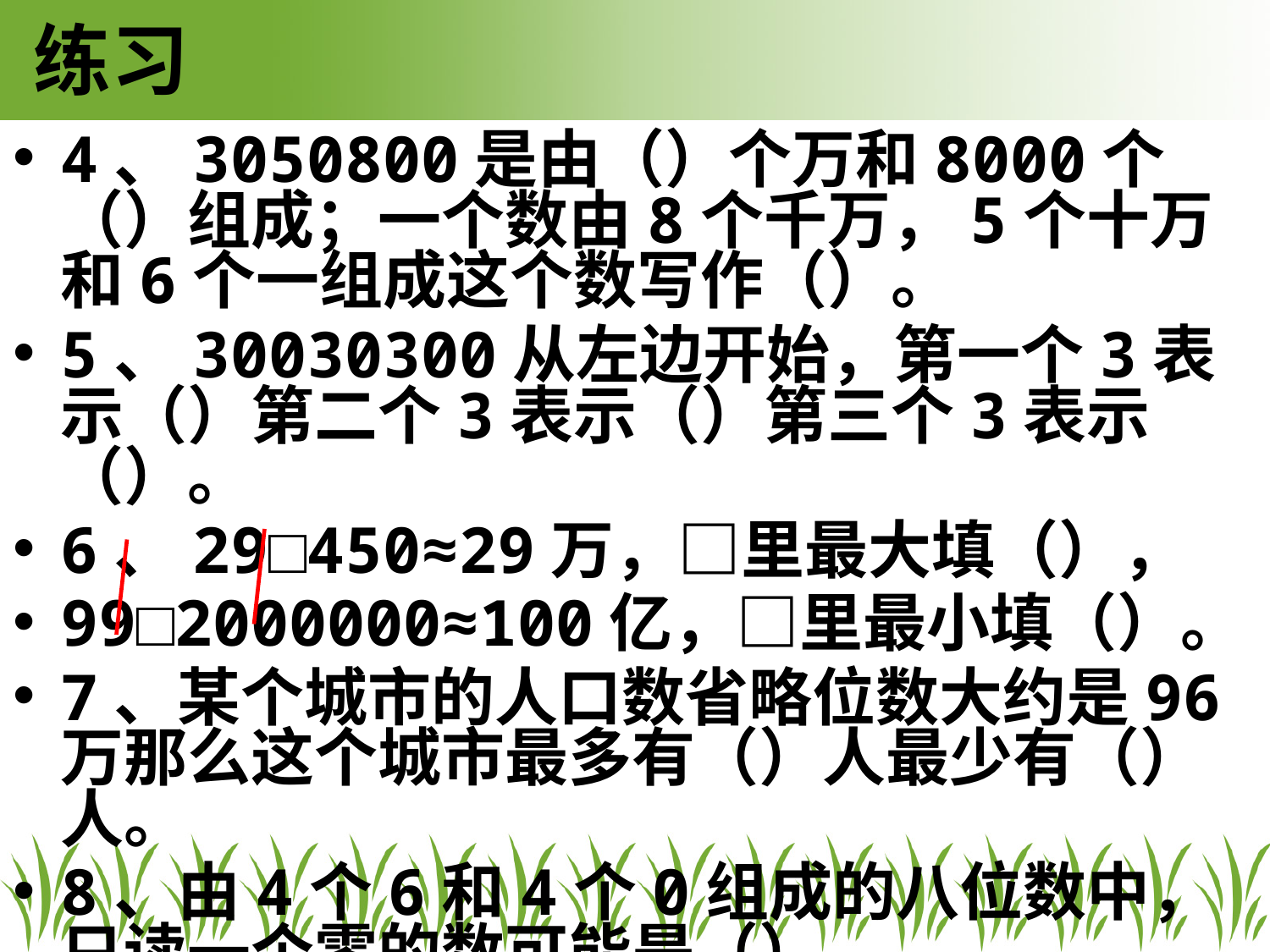

# 练习
4、3050800是由（）个万和8000个（）组成；一个数由8个千万，5个十万和6个一组成这个数写作（）。
5、30030300从左边开始，第一个3表示（）第二个3表示（）第三个3表示（）。
6、29□450≈29万，□里最大填（），
99□2000000≈100亿，□里最小填（）。
7、某个城市的人口数省略位数大约是96万那么这个城市最多有（）人最少有（）人。
8、由4个6和4个0组成的八位数中，只读一个零的数可能是（）。